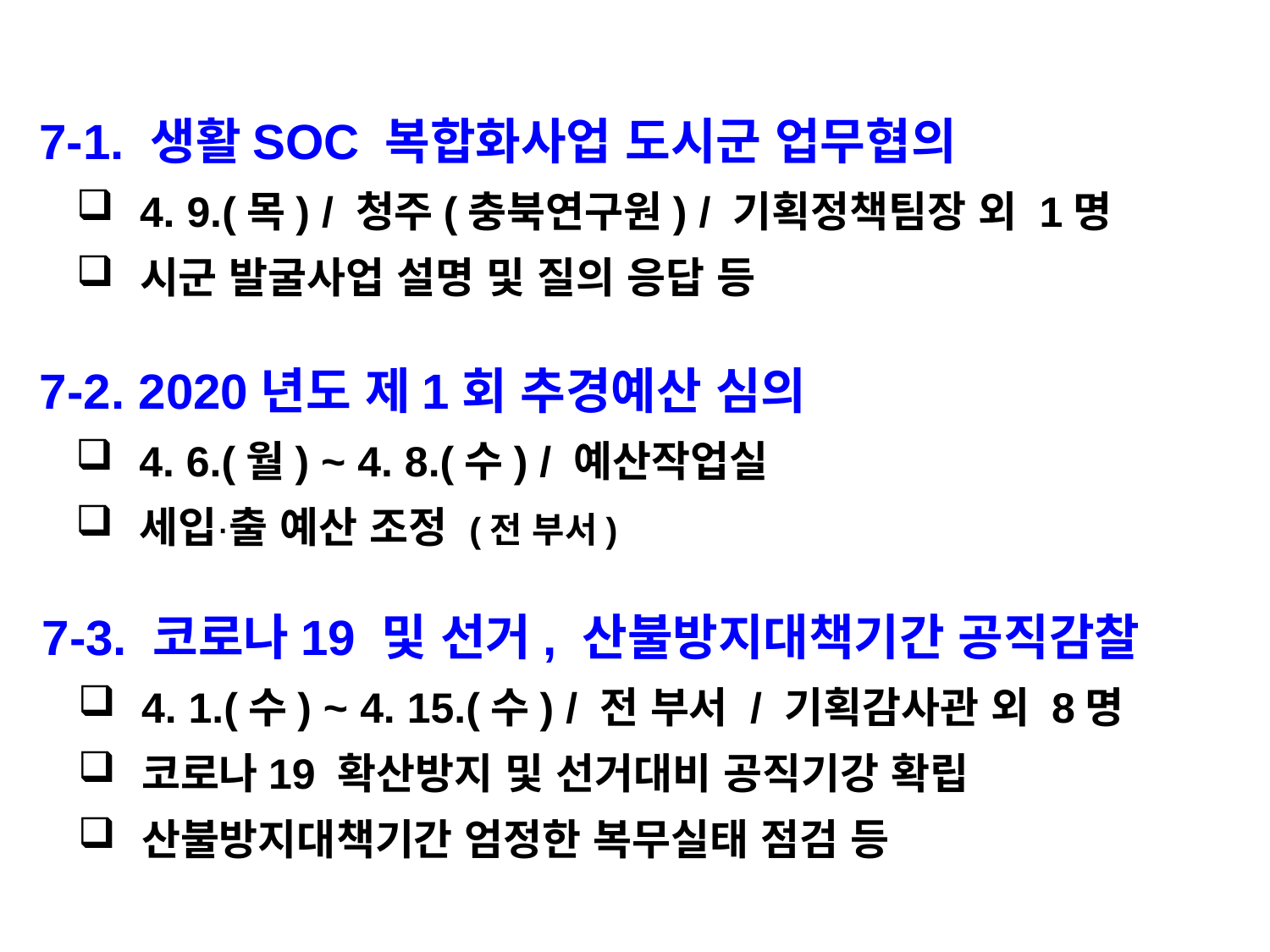

7-1. 생활SOC 복합화사업 도시군 업무협의
4. 9.(목) / 청주(충북연구원) / 기획정책팀장 외 1명
시군 발굴사업 설명 및 질의 응답 등
  7-2. 2020년도 제1회 추경예산 심의
4. 6.(월) ~ 4. 8.(수) / 예산작업실
세입∙출 예산 조정 (전 부서)

  7-3. 코로나19 및 선거, 산불방지대책기간 공직감찰
4. 1.(수) ~ 4. 15.(수) / 전 부서 / 기획감사관 외 8명
코로나19 확산방지 및 선거대비 공직기강 확립
산불방지대책기간 엄정한 복무실태 점검 등